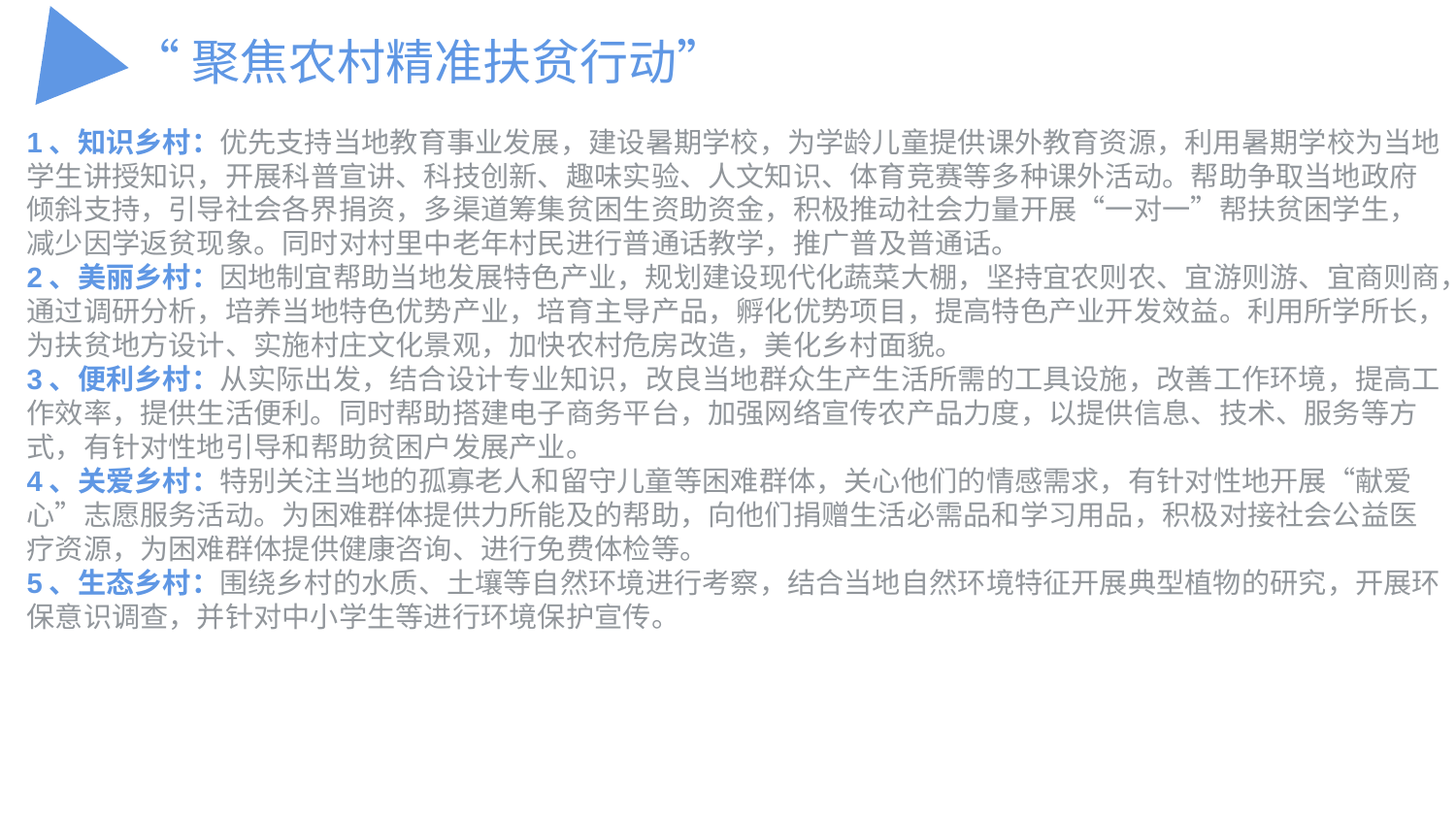

“聚焦农村精准扶贫行动”
1、知识乡村：优先支持当地教育事业发展，建设暑期学校，为学龄儿童提供课外教育资源，利用暑期学校为当地学生讲授知识，开展科普宣讲、科技创新、趣味实验、人文知识、体育竞赛等多种课外活动。帮助争取当地政府倾斜支持，引导社会各界捐资，多渠道筹集贫困生资助资金，积极推动社会力量开展“一对一”帮扶贫困学生，减少因学返贫现象。同时对村里中老年村民进行普通话教学，推广普及普通话。
2、美丽乡村：因地制宜帮助当地发展特色产业，规划建设现代化蔬菜大棚，坚持宜农则农、宜游则游、宜商则商，通过调研分析，培养当地特色优势产业，培育主导产品，孵化优势项目，提高特色产业开发效益。利用所学所长，为扶贫地方设计、实施村庄文化景观，加快农村危房改造，美化乡村面貌。
3、便利乡村：从实际出发，结合设计专业知识，改良当地群众生产生活所需的工具设施，改善工作环境，提高工作效率，提供生活便利。同时帮助搭建电子商务平台，加强网络宣传农产品力度，以提供信息、技术、服务等方式，有针对性地引导和帮助贫困户发展产业。
4、关爱乡村：特别关注当地的孤寡老人和留守儿童等困难群体，关心他们的情感需求，有针对性地开展“献爱心”志愿服务活动。为困难群体提供力所能及的帮助，向他们捐赠生活必需品和学习用品，积极对接社会公益医疗资源，为困难群体提供健康咨询、进行免费体检等。
5、生态乡村：围绕乡村的水质、土壤等自然环境进行考察，结合当地自然环境特征开展典型植物的研究，开展环保意识调查，并针对中小学生等进行环境保护宣传。